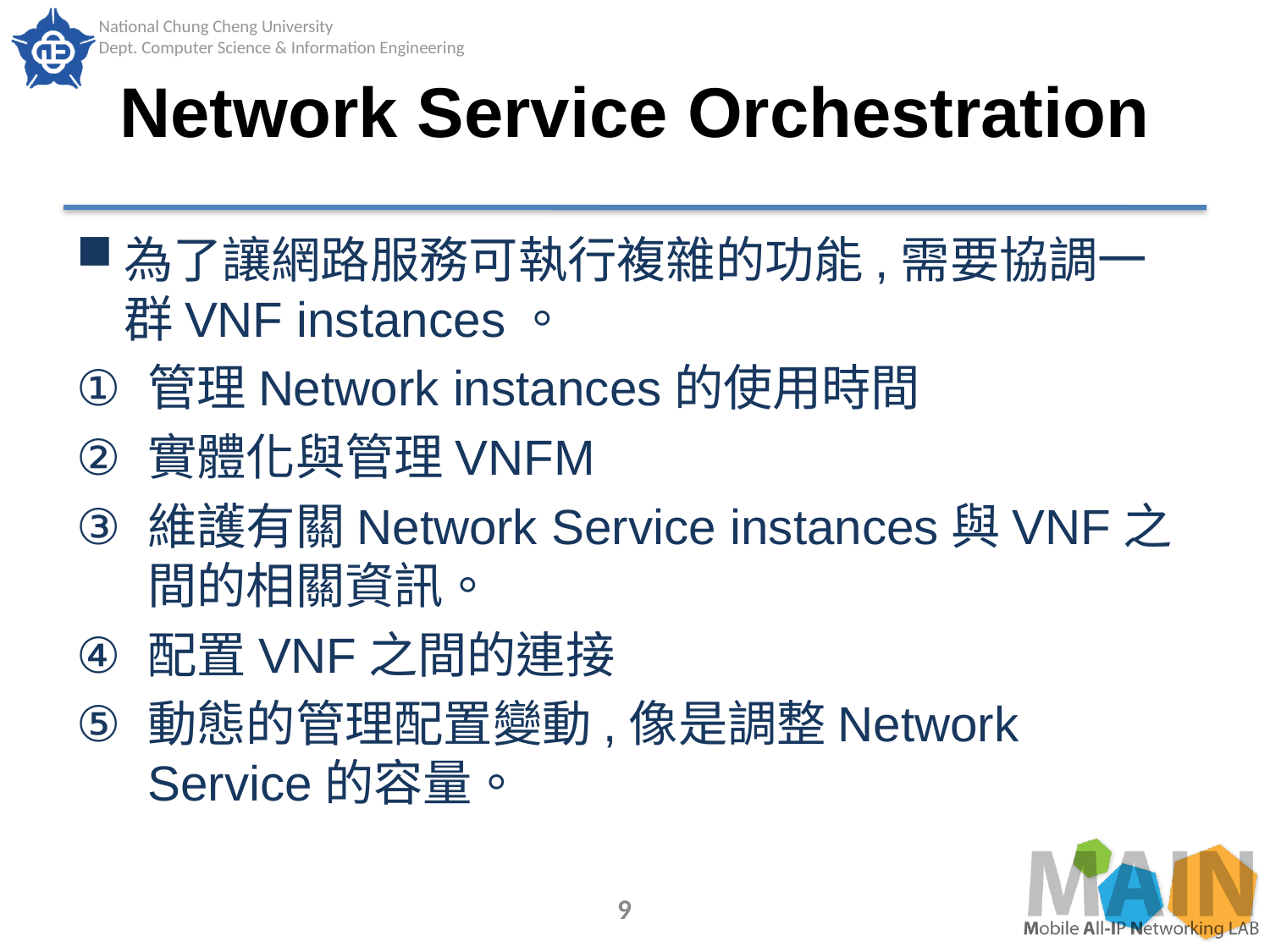

# Network Service Orchestration
為了讓網路服務可執行複雜的功能,需要協調一群VNF instances。
管理Network instances的使用時間
實體化與管理VNFM
維護有關Network Service instances與VNF之間的相關資訊。
配置VNF之間的連接
動態的管理配置變動,像是調整Network Service的容量。

9